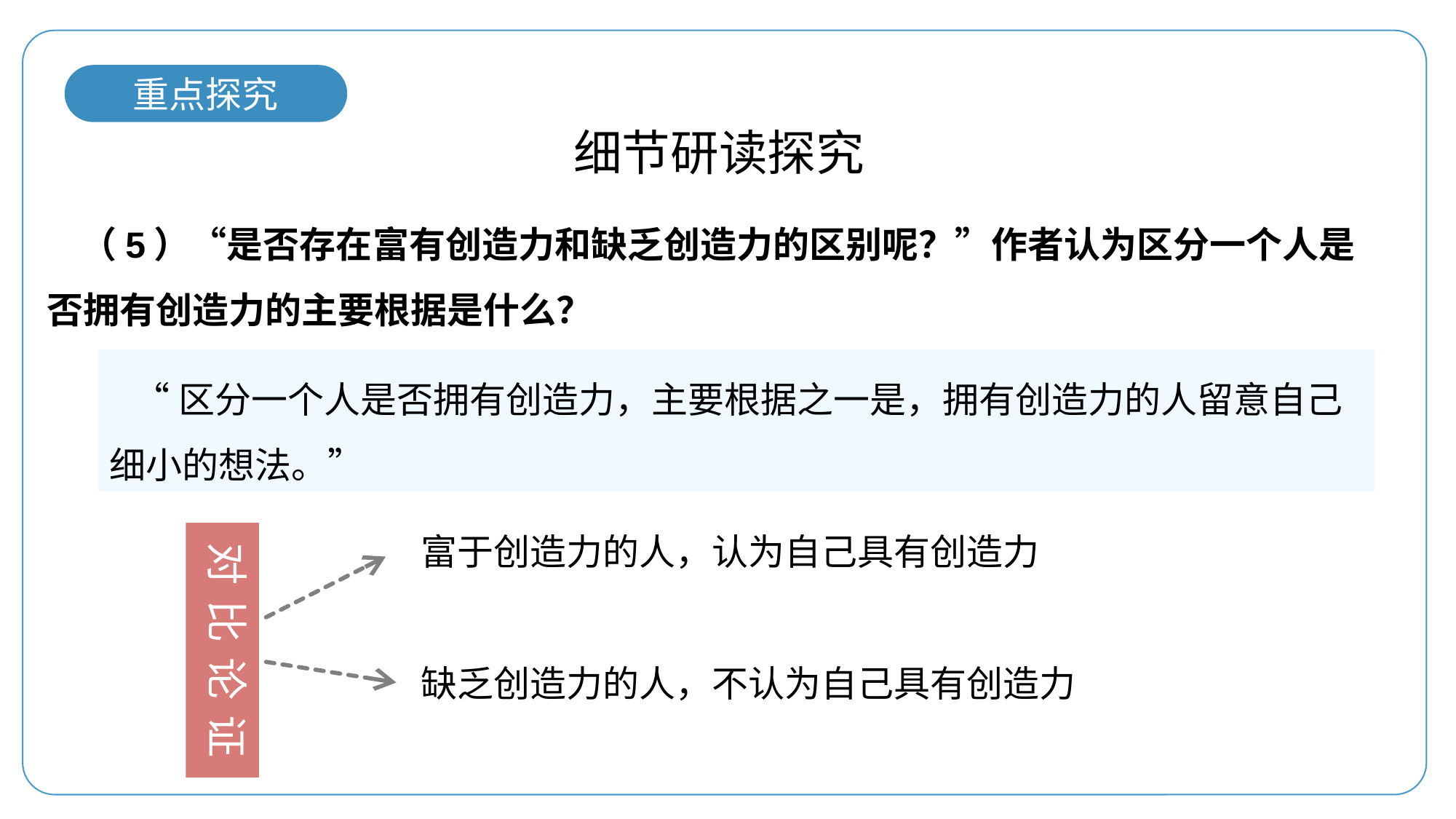

重点探究
细节研读探究
   （5）“是否存在富有创造力和缺乏创造力的区别呢？”作者认为区分一个人是否拥有创造力的主要根据是什么？
   “区分一个人是否拥有创造力，主要根据之一是，拥有创造力的人留意自己细小的想法。”
富于创造力的人，认为自己具有创造力
对比论证
缺乏创造力的人，不认为自己具有创造力